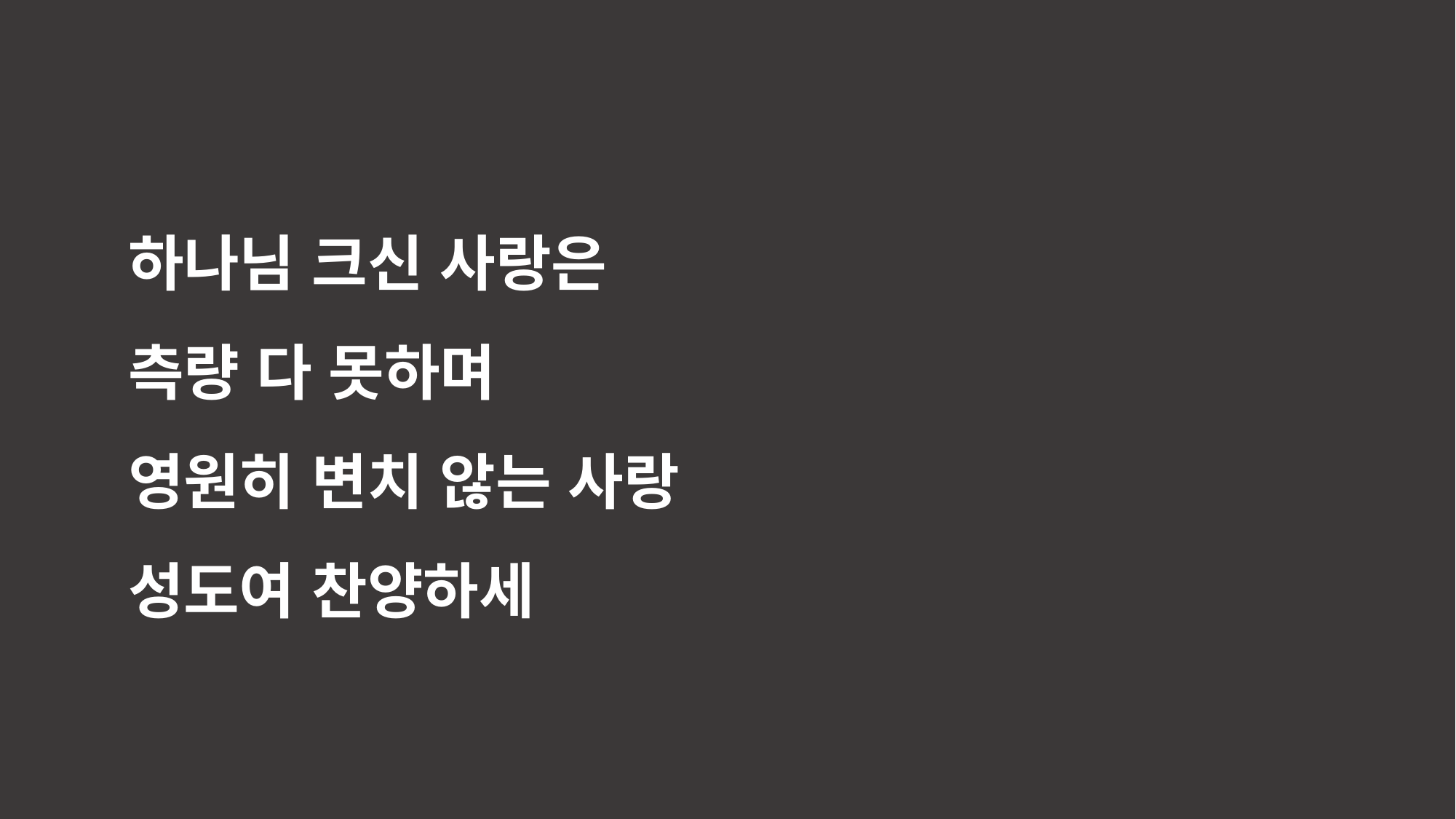

하나님 크신 사랑은
측량 다 못하며
영원히 변치 않는 사랑
성도여 찬양하세